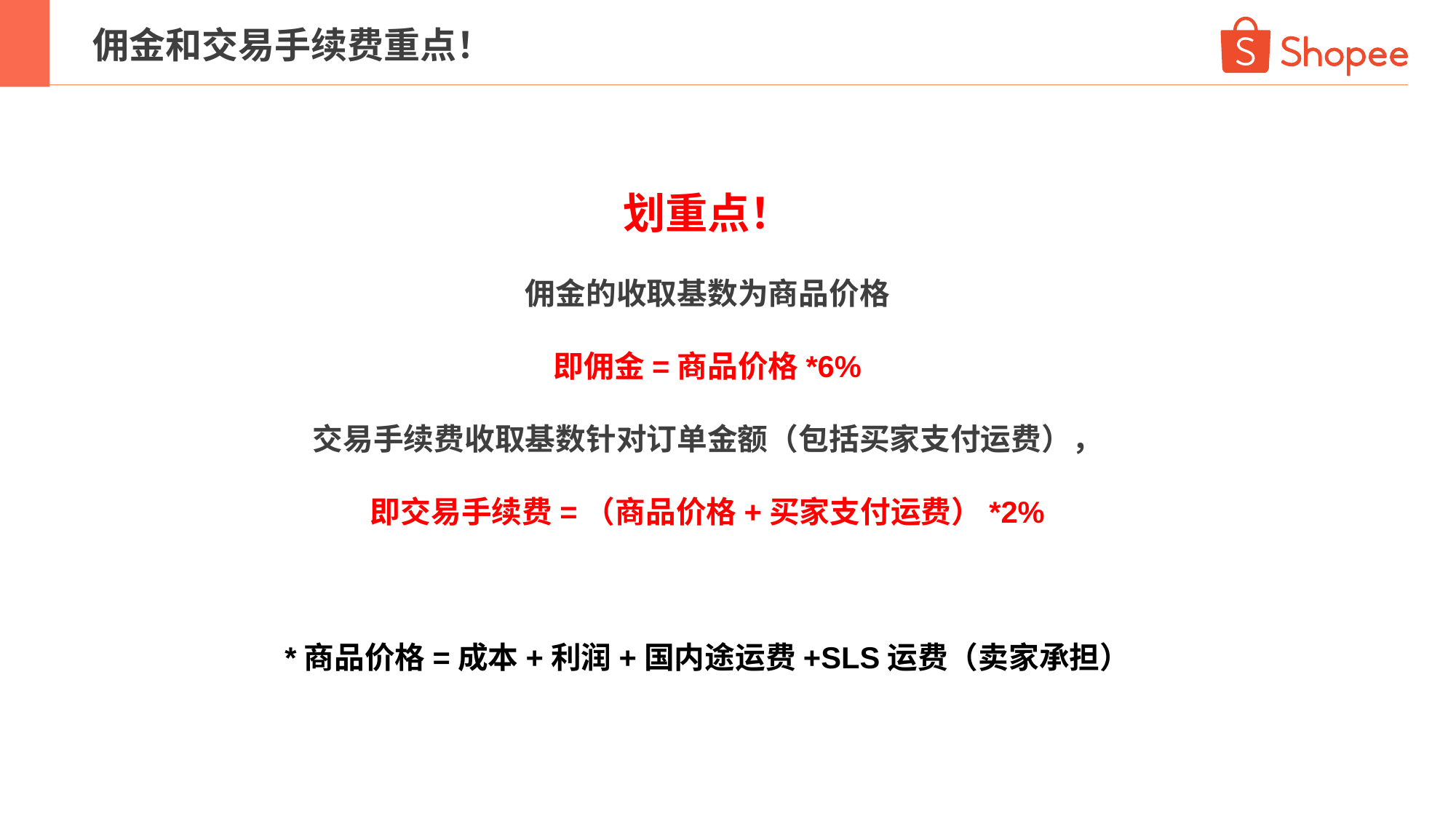

佣金和交易手续费重点！
划重点！
佣金的收取基数为商品价格
即佣金=商品价格*6%
交易手续费收取基数针对订单金额（包括买家支付运费），
即交易手续费=（商品价格+买家支付运费）*2%

*商品价格=成本+利润+国内途运费+SLS运费（卖家承担）